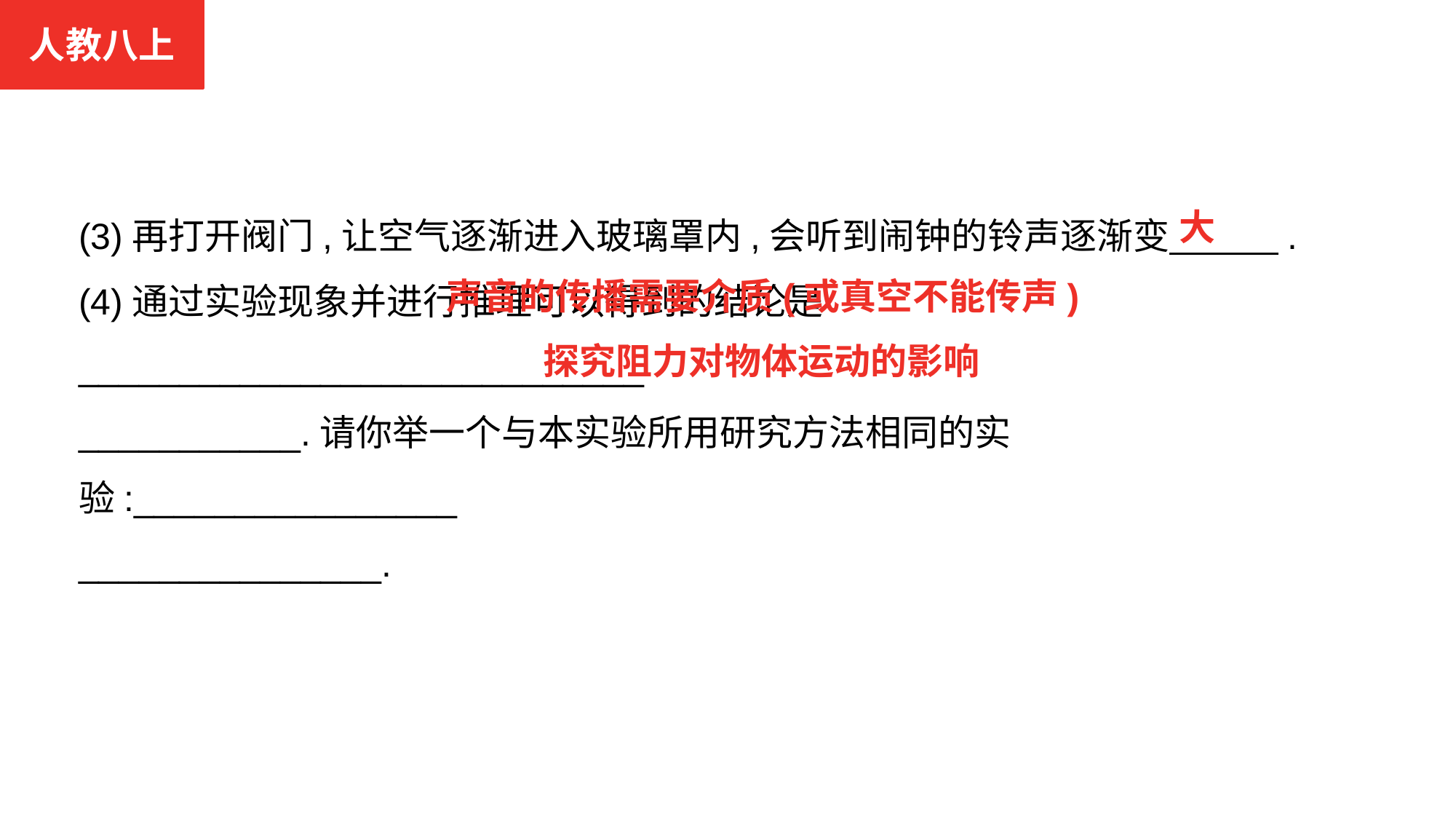

人教八上
(3)再打开阀门,让空气逐渐进入玻璃罩内,会听到闹钟的铃声逐渐变　　　.
(4)通过实验现象并进行推理可以得到的结论是____________________________
___________.请你举一个与本实验所用研究方法相同的实验:________________
_______________.

大
                                         声音的传播需要介质(或真空不能传声)
                                                      探究阻力对物体运动的影响